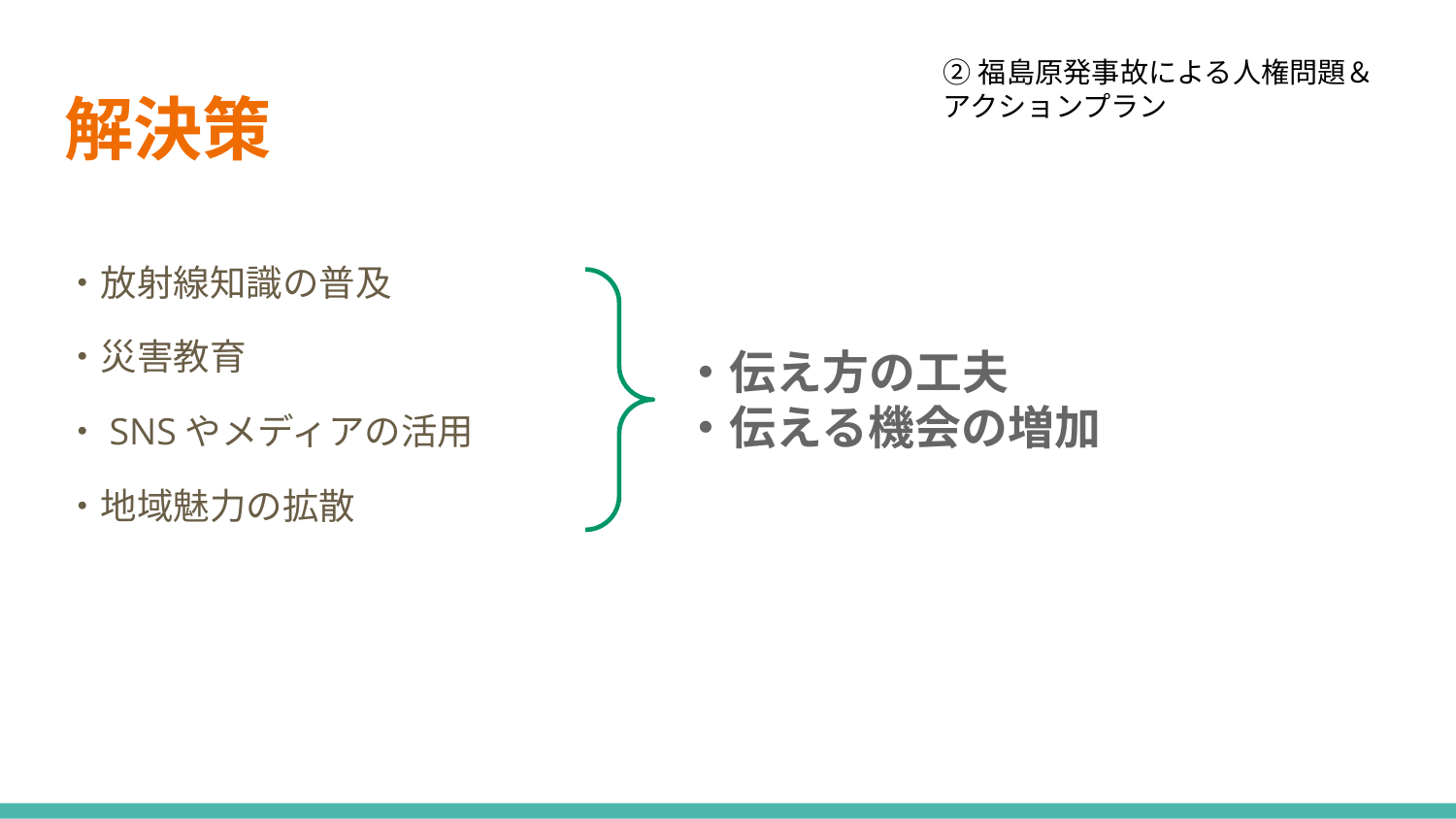

②福島原発事故による人権問題＆アクションプラン
# 解決策
・放射線知識の普及
・災害教育
・SNSやメディアの活用
・地域魅力の拡散

・伝え方の工夫
・伝える機会の増加